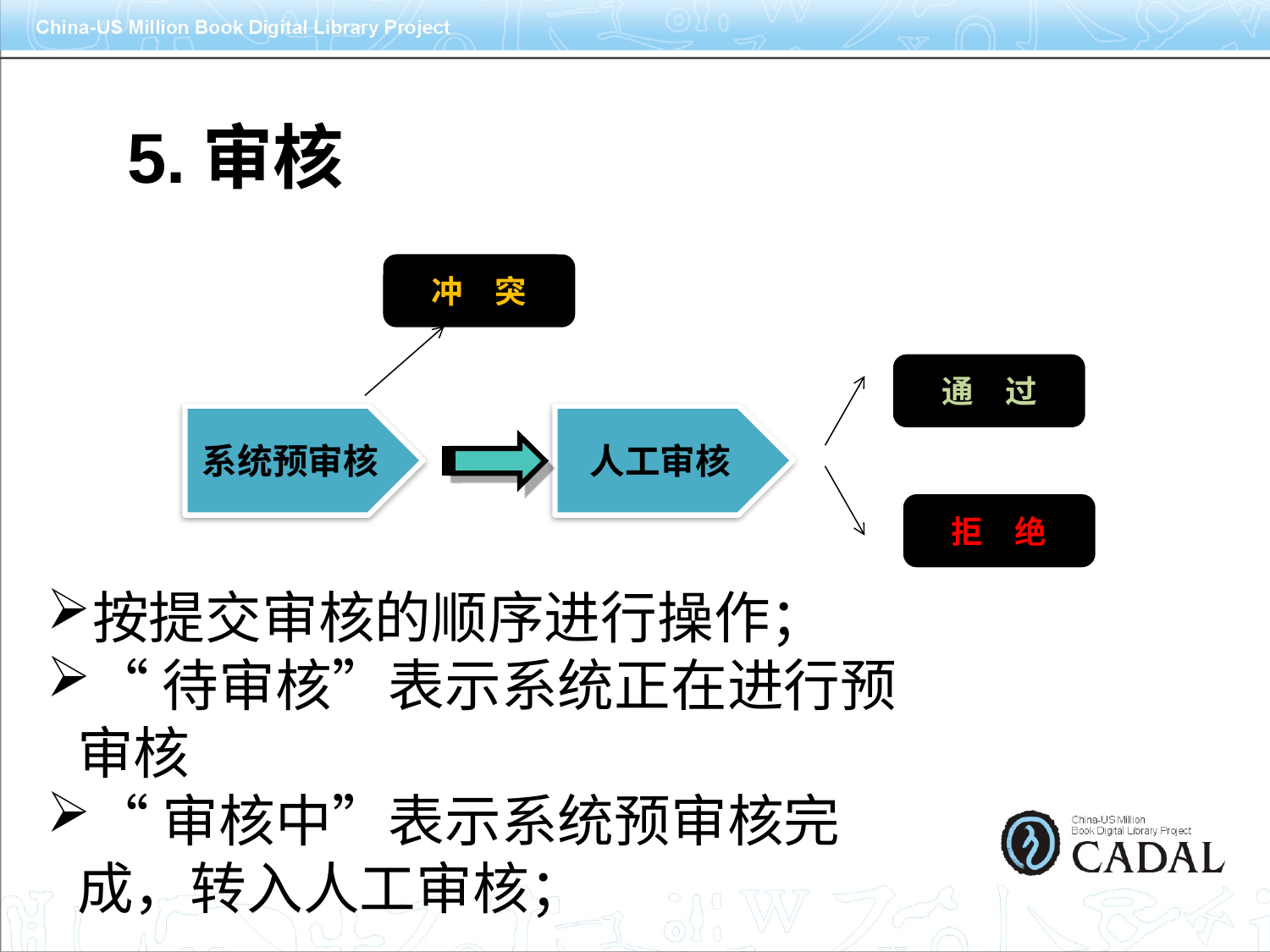

5.审核
冲　突
通　过
系统预审核
人工审核

拒　绝
按提交审核的顺序进行操作；
“待审核”表示系统正在进行预审核
“审核中”表示系统预审核完成，转入人工审核；